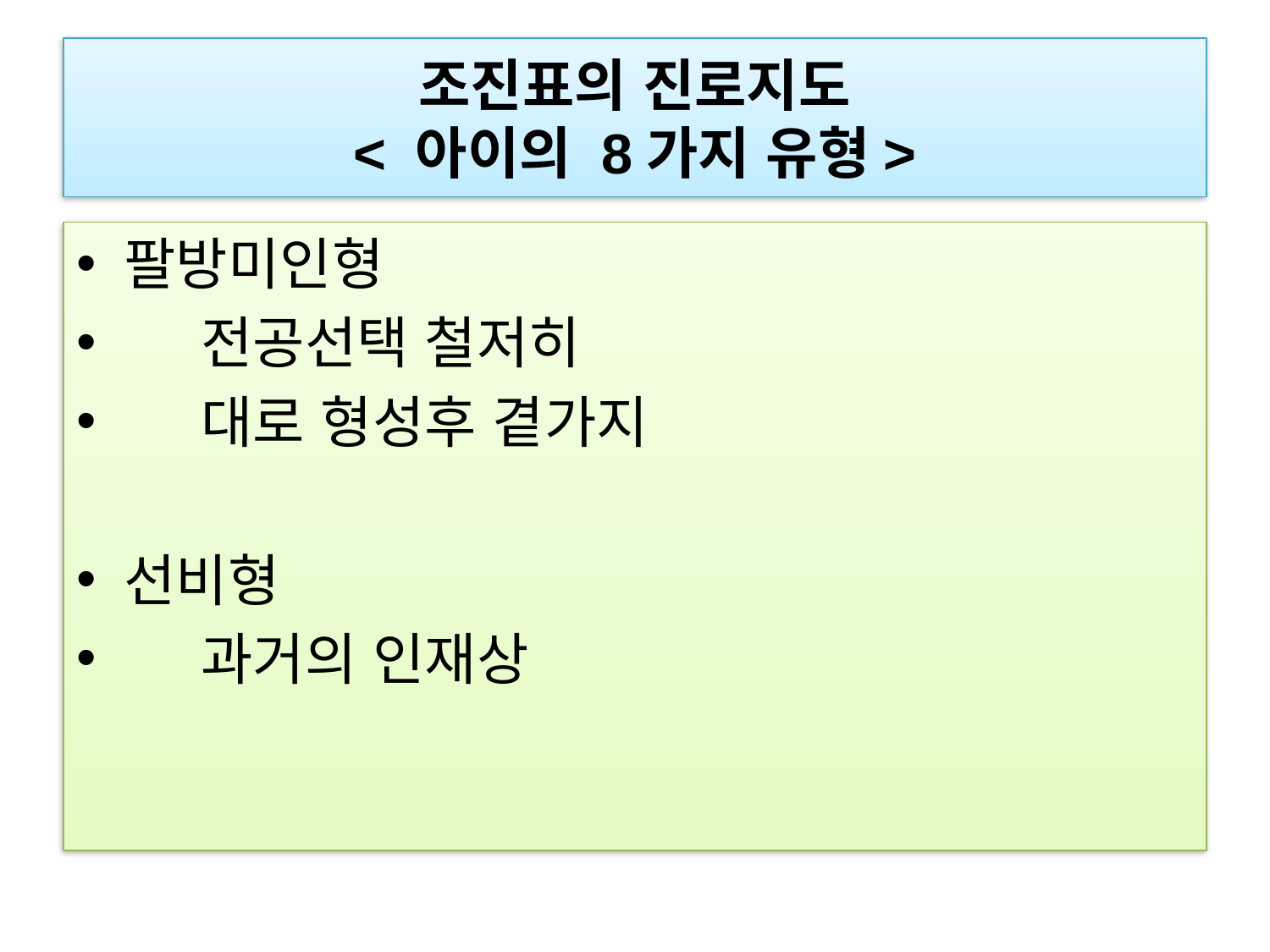

# 조진표의 진로지도 < 아이의 8가지 유형>
팔방미인형
    전공선택 철저히
    대로 형성후 곁가지

선비형
    과거의 인재상